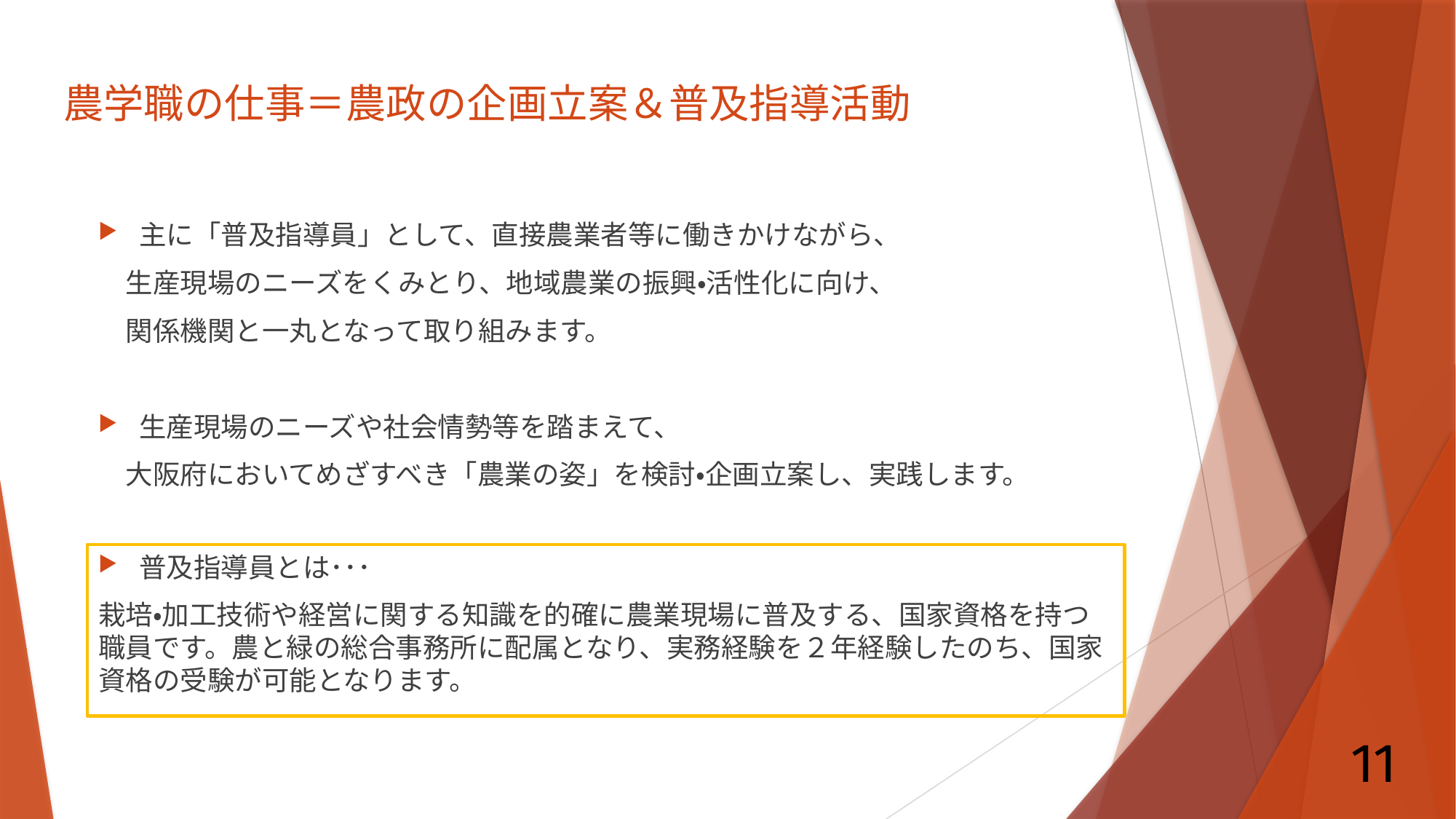

# 農学職の仕事＝農政の企画立案＆普及指導活動
主に「普及指導員」として、直接農業者等に働きかけながら、
　生産現場のニーズをくみとり、地域農業の振興・活性化に向け、
　関係機関と一丸となって取り組みます。

生産現場のニーズや社会情勢等を踏まえて、
　大阪府においてめざすべき「農業の姿」を検討・企画立案し、実践します。
普及指導員とは･･･
栽培・加工技術や経営に関する知識を的確に農業現場に普及する、国家資格を持つ職員です。農と緑の総合事務所に配属となり、実務経験を２年経験したのち、国家資格の受験が可能となります。

11